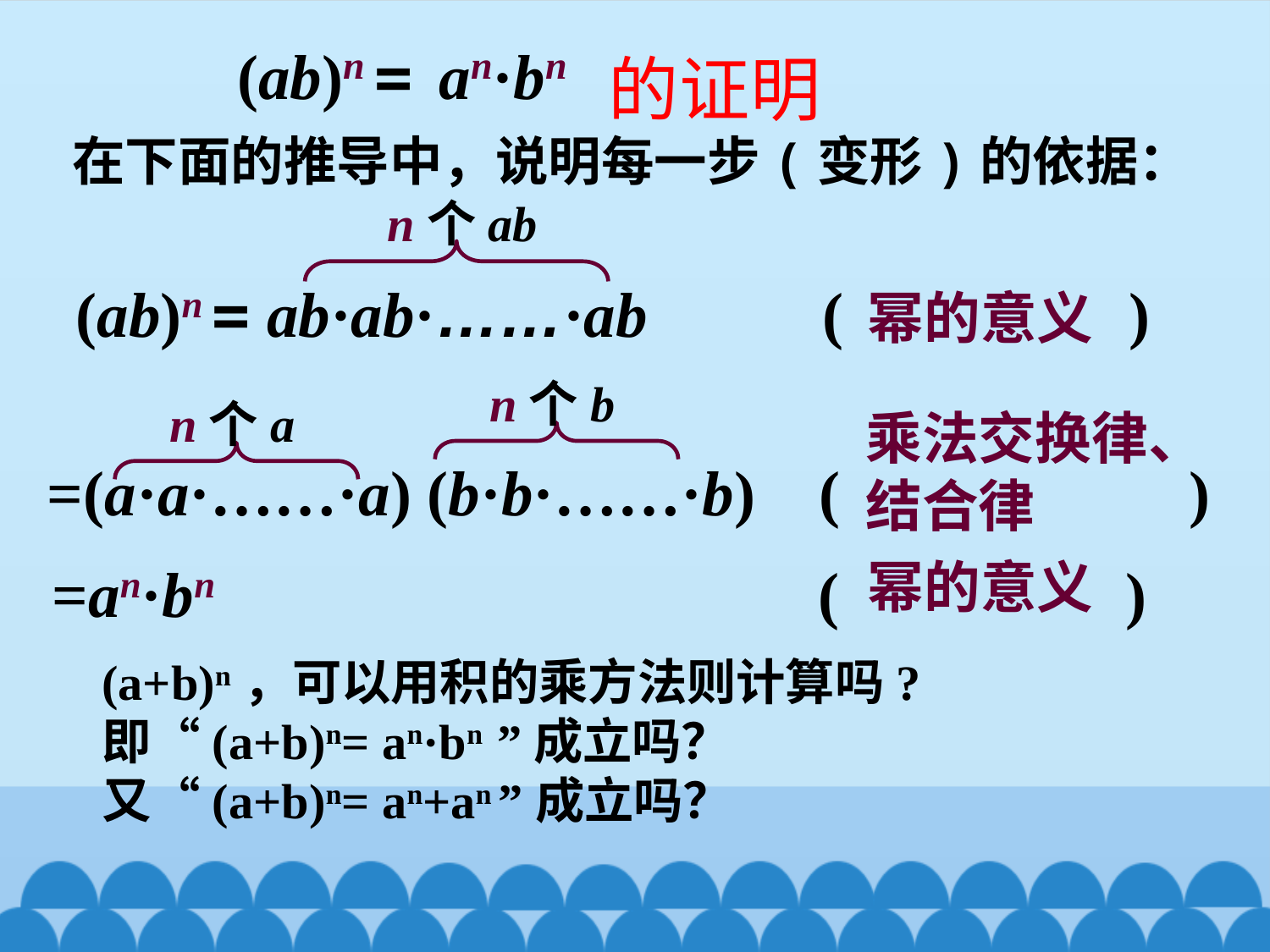

(ab)n =
an·bn
的证明
在下面的推导中，说明每一步(变形)的依据：

n个ab
(ab)n = ab·ab·……·ab           (                  )
幂的意义

n个b

n个a
乘法交换律、结合律
=(a·a·……·a) (b·b·……·b)    (                      )
幂的意义
=an·bn                                      (                  )
(a+b)n，可以用积的乘方法则计算吗?
即“(a+b)n= an·bn  ”成立吗？
又“(a+b)n= an+an ”成立吗？